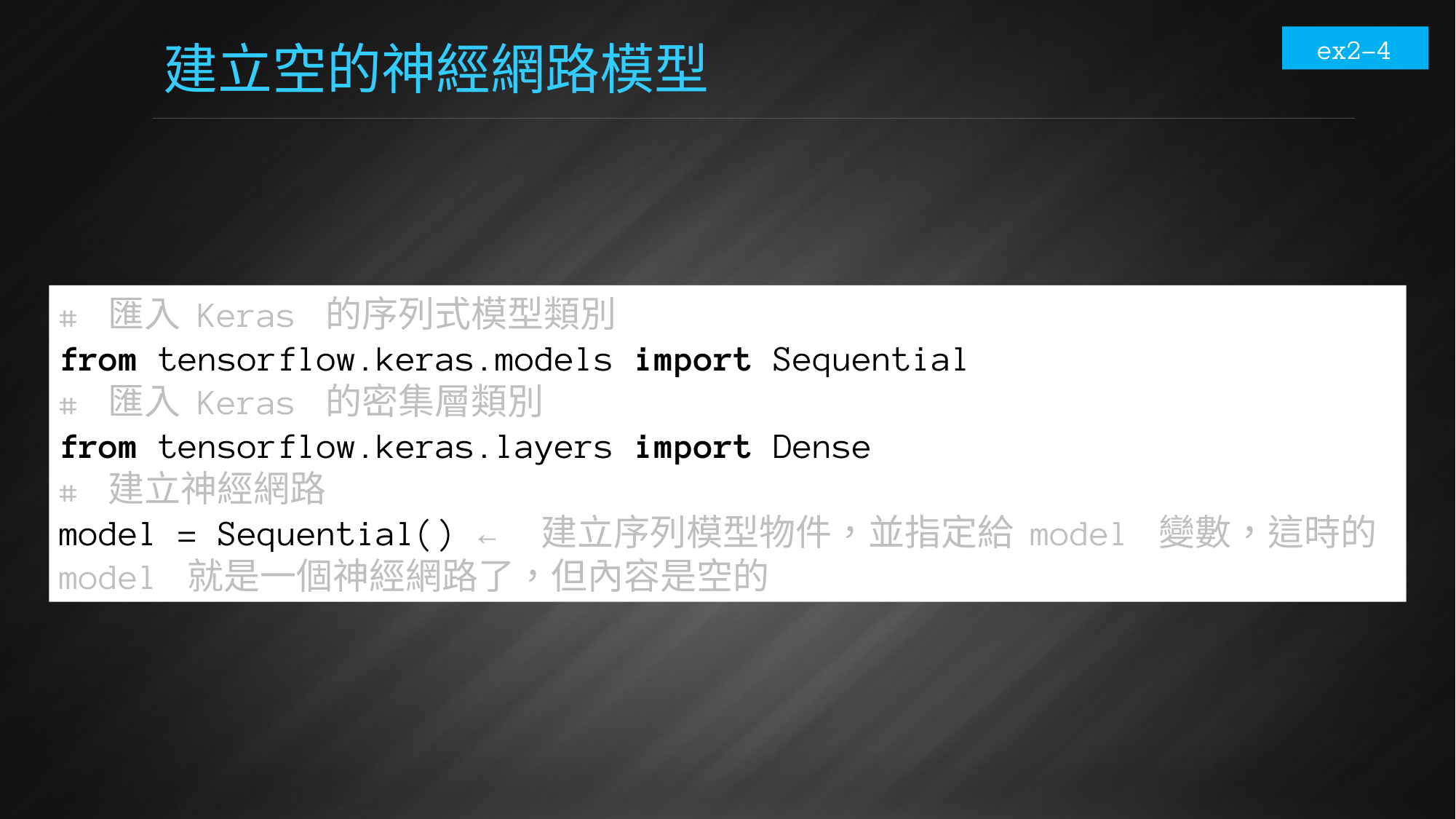

ex2-4
# 建立空的神經網路模型
# 匯入 Keras 的序列式模型類別
from tensorflow.keras.models import Sequential
# 匯入 Keras 的密集層類別
from tensorflow.keras.layers import Dense
# 建立神經網路
model = Sequential() ← 建立序列模型物件，並指定給 model 變數，這時的 model 就是一個神經網路了，但內容是空的